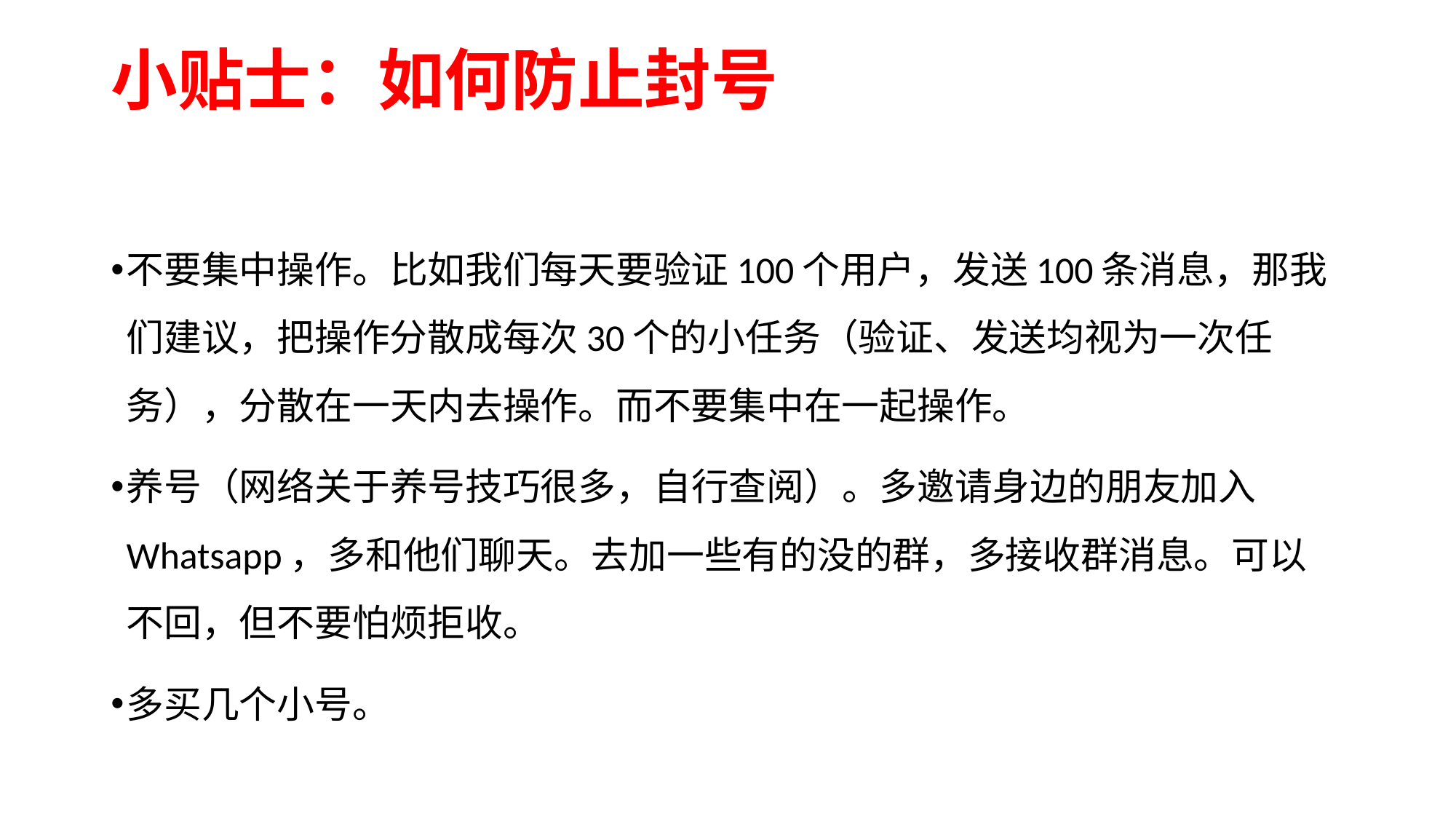

# 小贴士：如何防止封号
不要集中操作。比如我们每天要验证100个用户，发送100条消息，那我们建议，把操作分散成每次30个的小任务（验证、发送均视为一次任务），分散在一天内去操作。而不要集中在一起操作。
养号（网络关于养号技巧很多，自行查阅）。多邀请身边的朋友加入Whatsapp，多和他们聊天。去加一些有的没的群，多接收群消息。可以不回，但不要怕烦拒收。
多买几个小号。